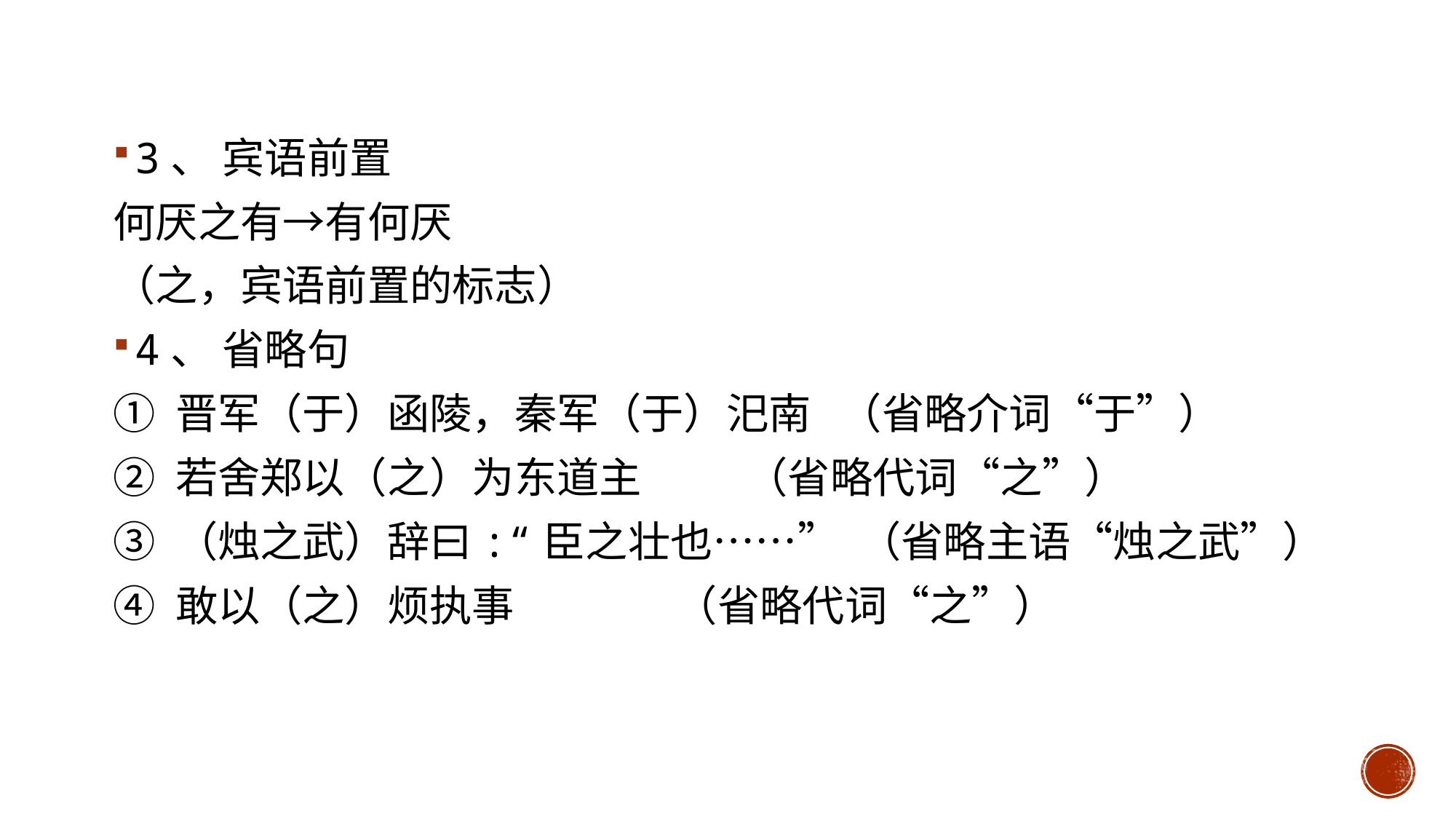

3、 宾语前置
何厌之有→有何厌
（之，宾语前置的标志）
4、 省略句
① 晋军（于）函陵，秦军（于）汜南   （省略介词“于”）
② 若舍郑以（之）为东道主           （省略代词“之”）
③ （烛之武）辞曰:“臣之壮也……”  （省略主语“烛之武”）
④ 敢以（之）烦执事                 （省略代词“之”）